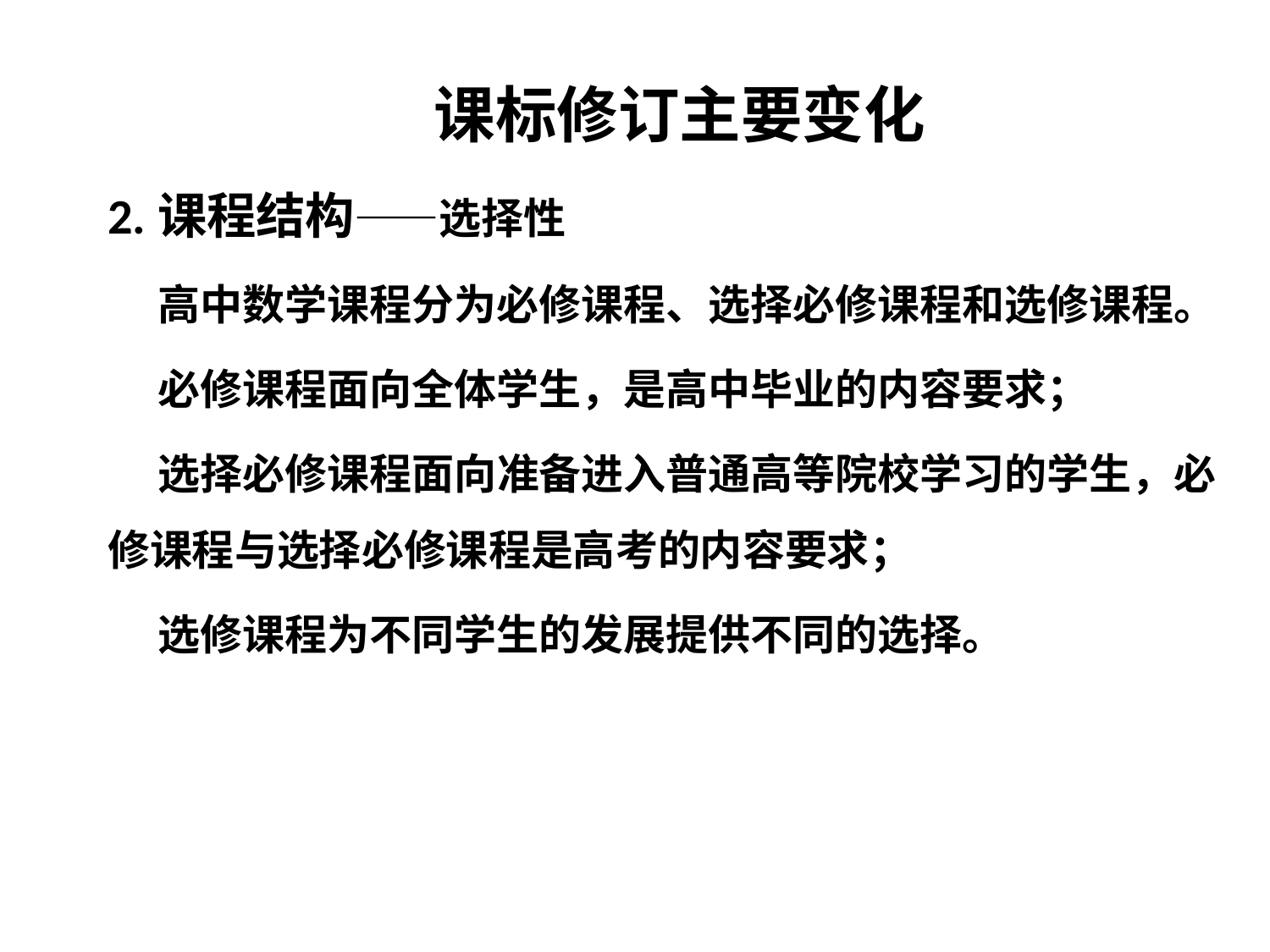

# 课标修订主要变化
2.课程结构——选择性
高中数学课程分为必修课程、选择必修课程和选修课程。
必修课程面向全体学生，是高中毕业的内容要求；
选择必修课程面向准备进入普通高等院校学习的学生，必修课程与选择必修课程是高考的内容要求；
选修课程为不同学生的发展提供不同的选择。